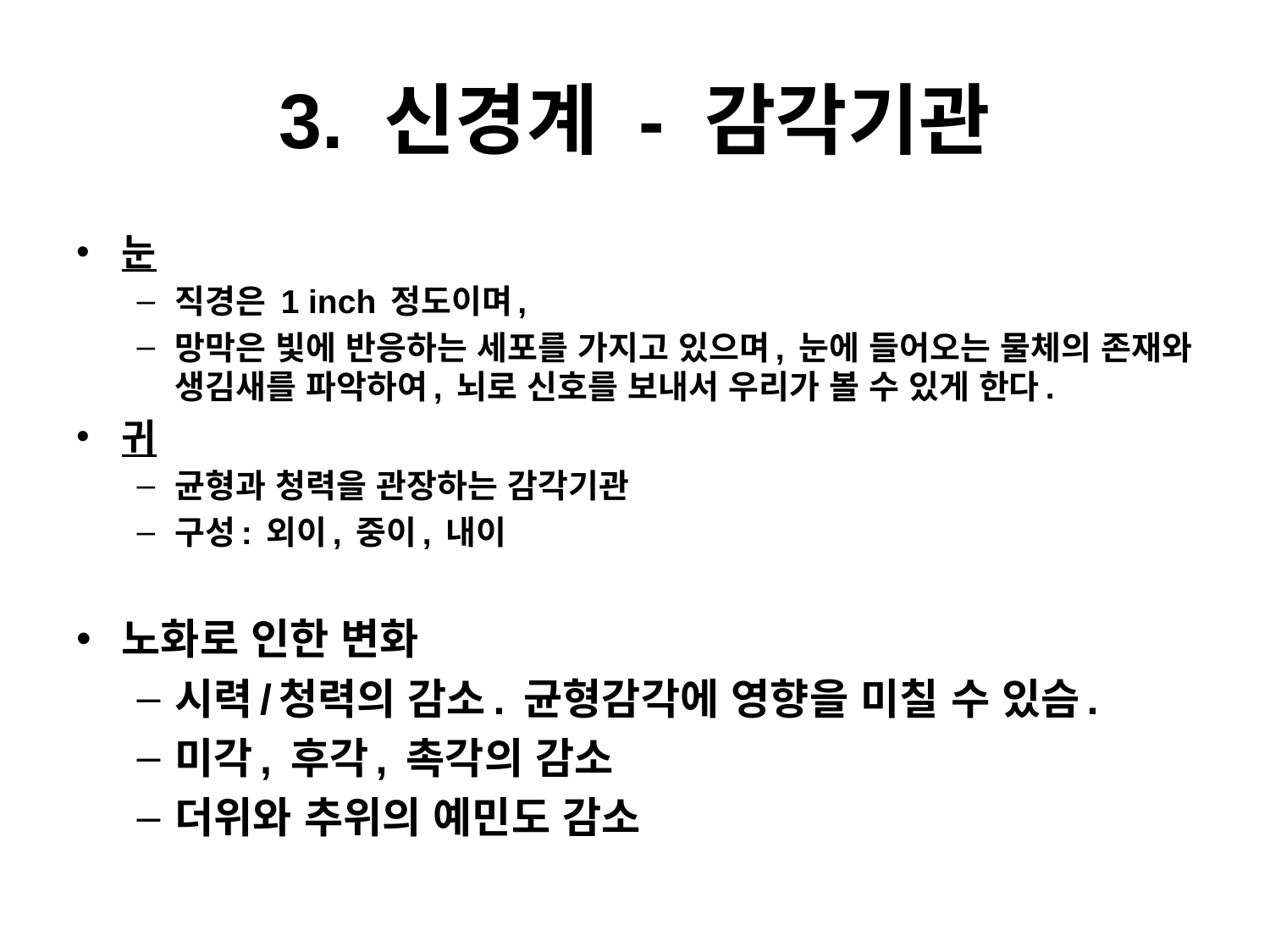

# 3. 신경계 - 감각기관
눈
직경은 1 inch 정도이며,
망막은 빛에 반응하는 세포를 가지고 있으며, 눈에 들어오는 물체의 존재와 생김새를 파악하여, 뇌로 신호를 보내서 우리가 볼 수 있게 한다.
귀
균형과 청력을 관장하는 감각기관
구성: 외이, 중이, 내이

노화로 인한 변화
시력/청력의 감소. 균형감각에 영향을 미칠 수 있슴.
미각, 후각, 촉각의 감소
더위와 추위의 예민도 감소